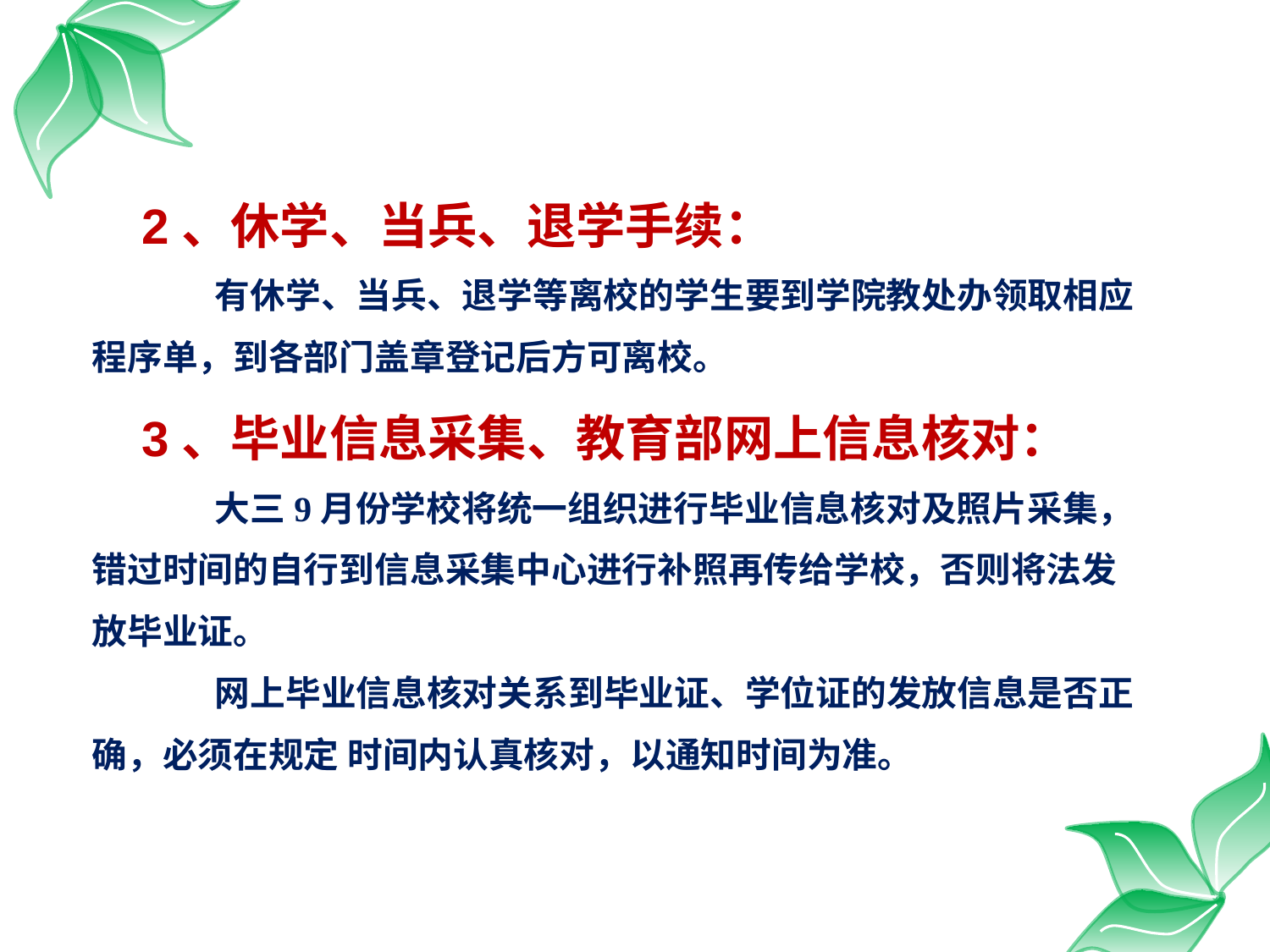

2、休学、当兵、退学手续：
        有休学、当兵、退学等离校的学生要到学院教处办领取相应程序单，到各部门盖章登记后方可离校。
3、毕业信息采集、教育部网上信息核对：
        大三9月份学校将统一组织进行毕业信息核对及照片采集，错过时间的自行到信息采集中心进行补照再传给学校，否则将法发放毕业证。
        网上毕业信息核对关系到毕业证、学位证的发放信息是否正确，必须在规定 时间内认真核对，以通知时间为准。